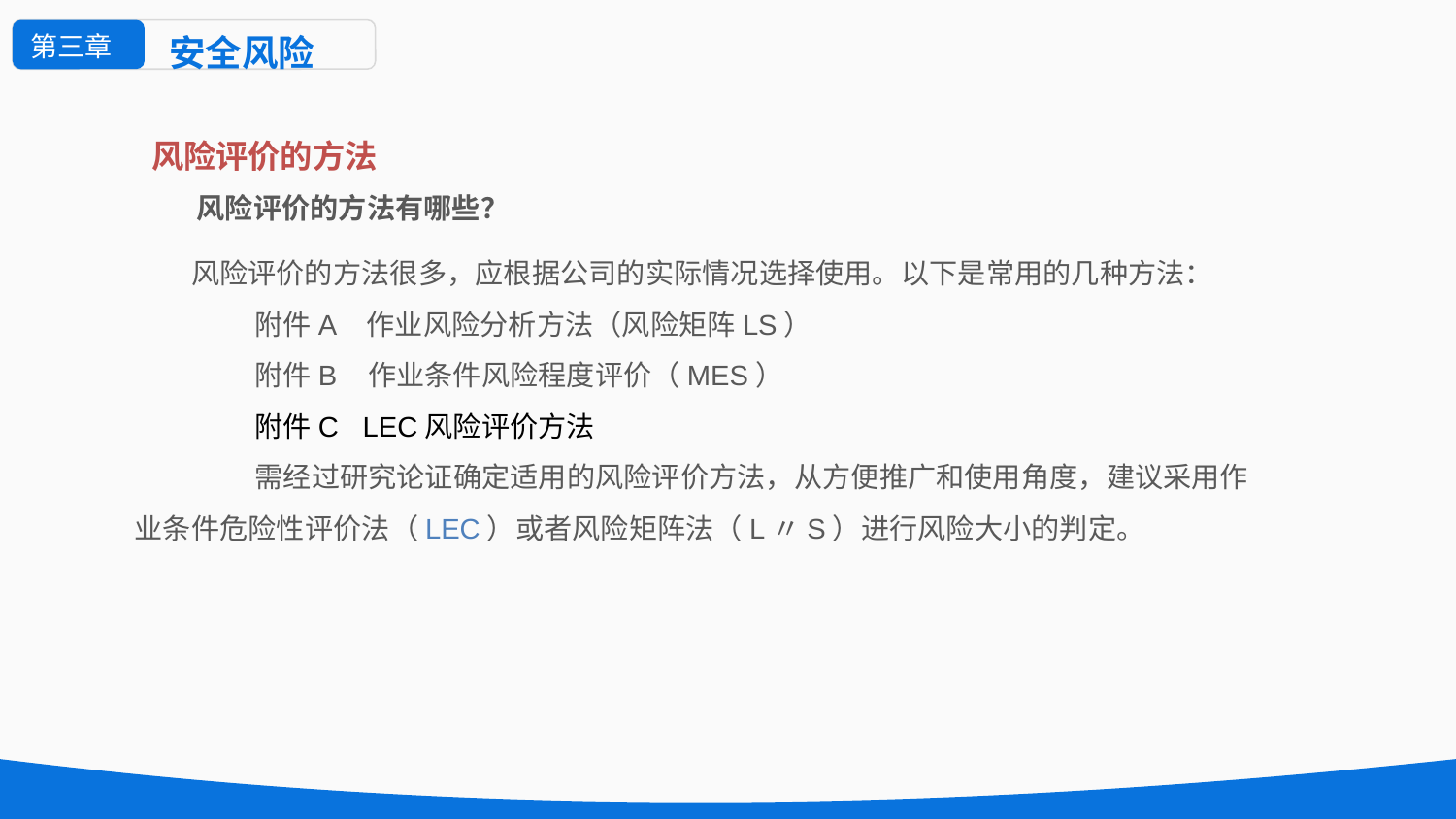

第三章
安全风险
风险评价的方法
风险评价的方法有哪些？
风险评价的方法很多，应根据公司的实际情况选择使用。以下是常用的几种方法：
         附件A   作业风险分析方法（风险矩阵LS）
         附件B   作业条件风险程度评价（MES）
         附件C   LEC风险评价方法
         需经过研究论证确定适用的风险评价方法，从方便推广和使用角度，建议采用作业条件危险性评价法（LEC）或者风险矩阵法（L〃S）进行风险大小的判定。